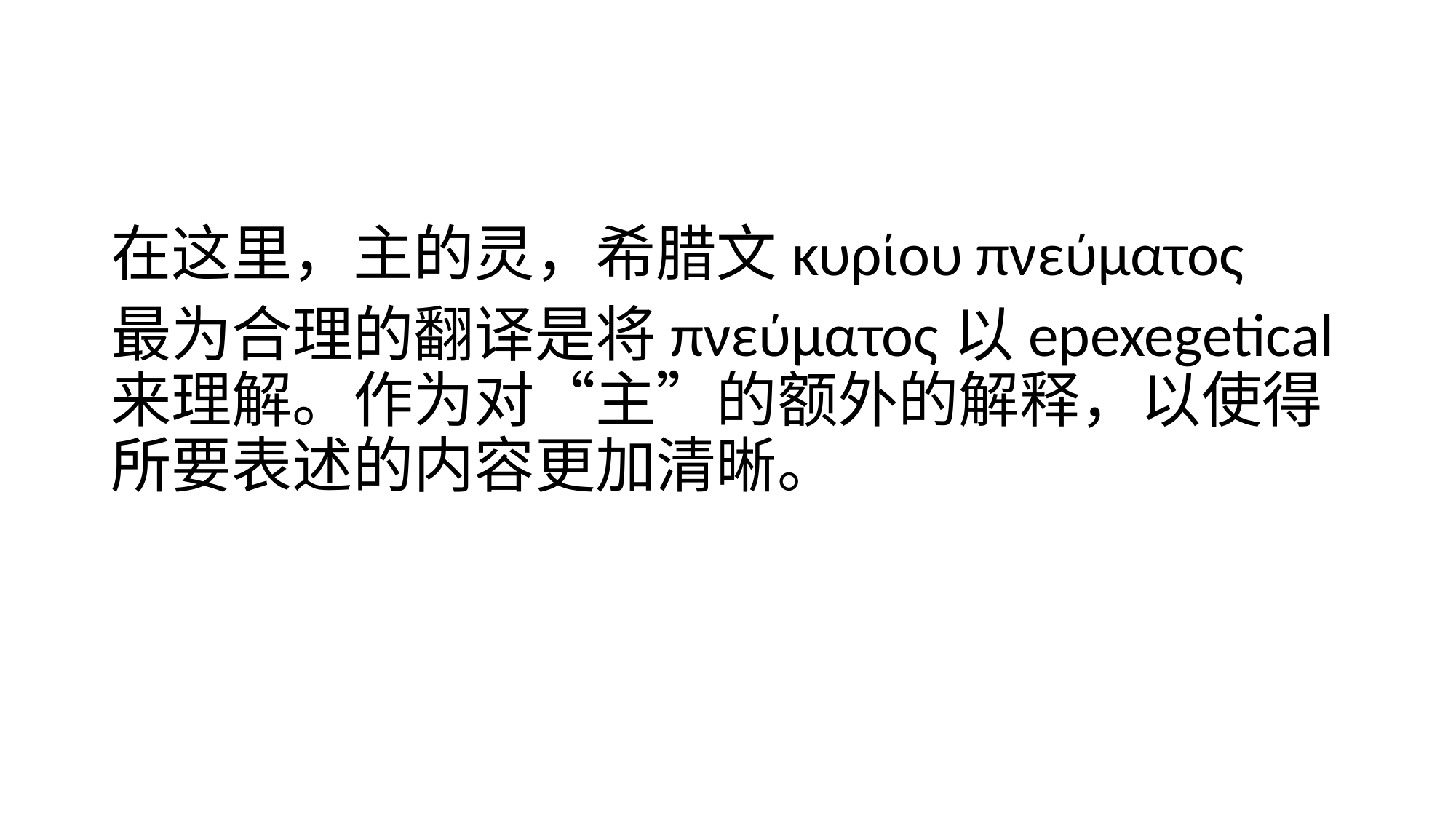

#
在这里，主的灵，希腊文κυρίου πνεύματος
最为合理的翻译是将πνεύματος以epexegetical来理解。作为对“主”的额外的解释，以使得所要表述的内容更加清晰。